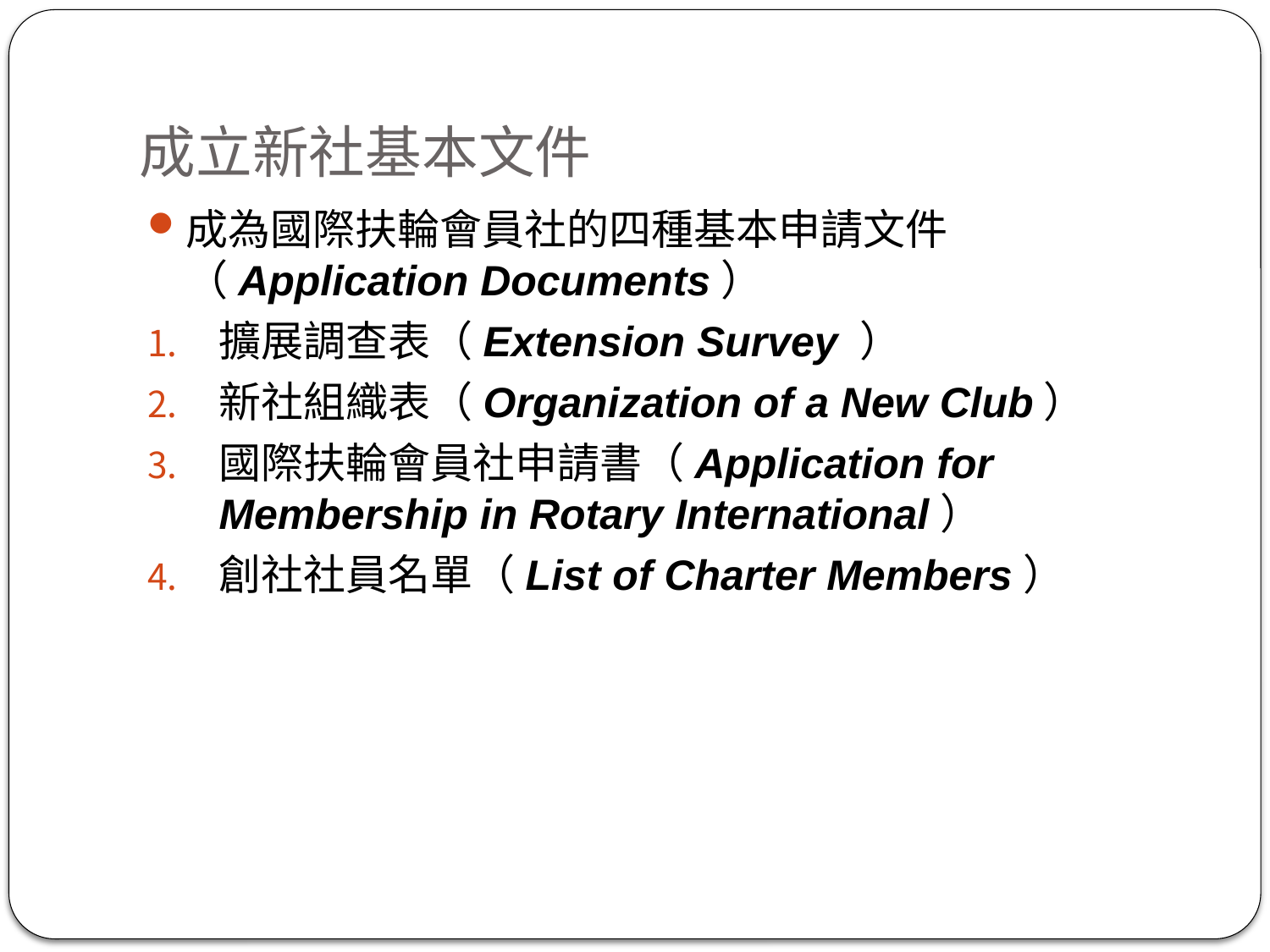

# 成立新社基本文件
成為國際扶輪會員社的四種基本申請文件（Application Documents）
擴展調查表（Extension Survey ）
新社組織表（Organization of a New Club）
國際扶輪會員社申請書（Application for Membership in Rotary International）
創社社員名單（List of Charter Members）